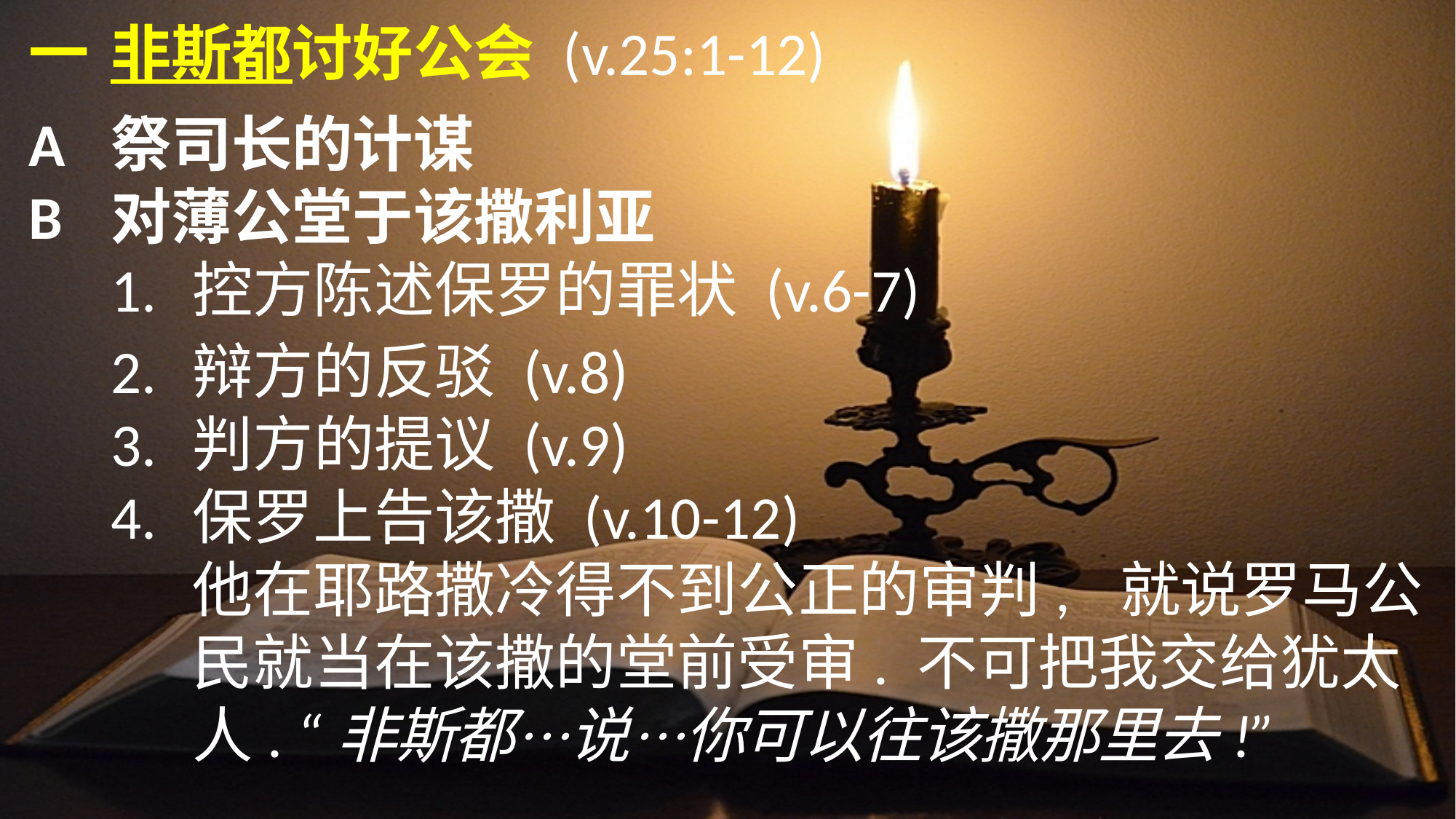

一	非斯都讨好公会 (v.25:1-12)
A	祭司长的计谋
B	对薄公堂于该撒利亚
	1.	控方陈述保罗的罪状 (v.6-7)
	2.	辩方的反驳 (v.8)
	3.	判方的提议 (v.9)
	4.	保罗上告该撒 (v.10-12)
		他在耶路撒冷得不到公正的审判, 	就说罗马公
		民就当在该撒的堂前	受审. 不可把我交给犹太
		人. “非斯都…说…你可以往该撒那里去!”